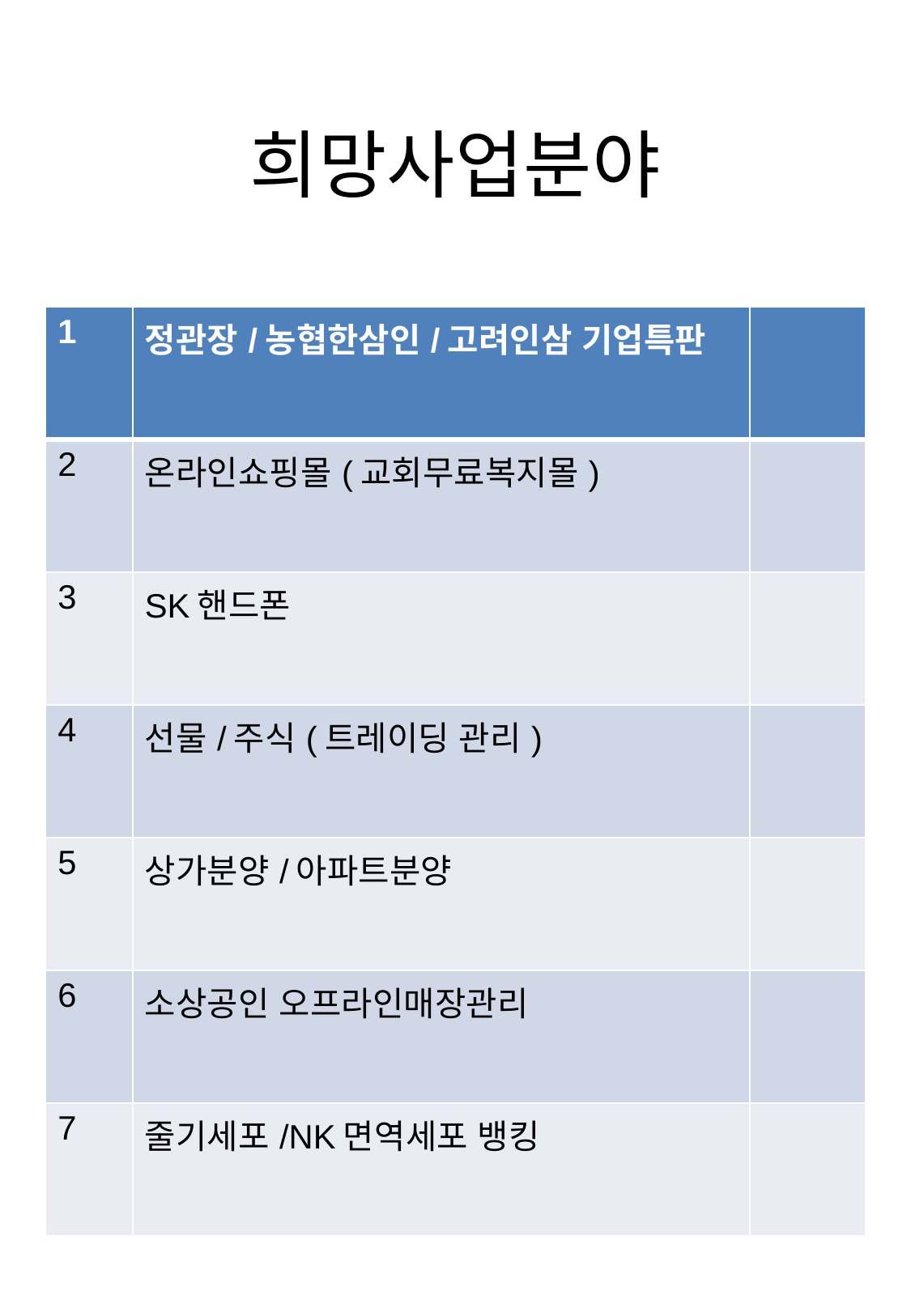

# 희망사업분야
| 1 | 정관장/농협한삼인/고려인삼 기업특판 |  |
| --- | --- | --- |
| 2 | 온라인쇼핑몰(교회무료복지몰) |  |
| 3 | SK핸드폰 |  |
| 4 | 선물/주식(트레이딩 관리) |  |
| 5 | 상가분양/아파트분양 |  |
| 6 | 소상공인 오프라인매장관리 |  |
| 7 | 줄기세포/NK면역세포 뱅킹 |  |